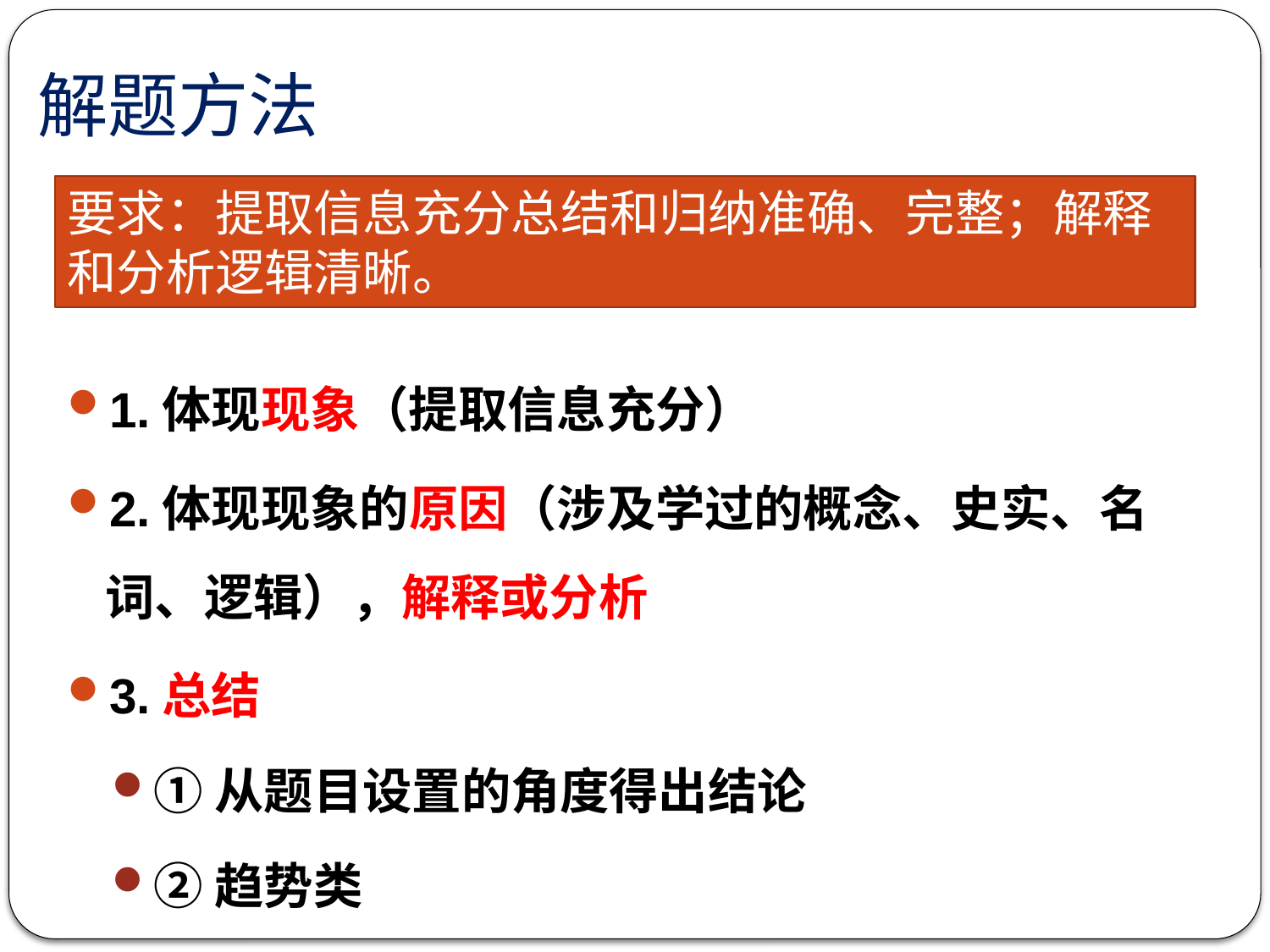

# 解题方法
要求：提取信息充分总结和归纳准确、完整；解释和分析逻辑清晰。
1.体现现象（提取信息充分）
2.体现现象的原因（涉及学过的概念、史实、名词、逻辑），解释或分析
3.总结
①从题目设置的角度得出结论
②趋势类